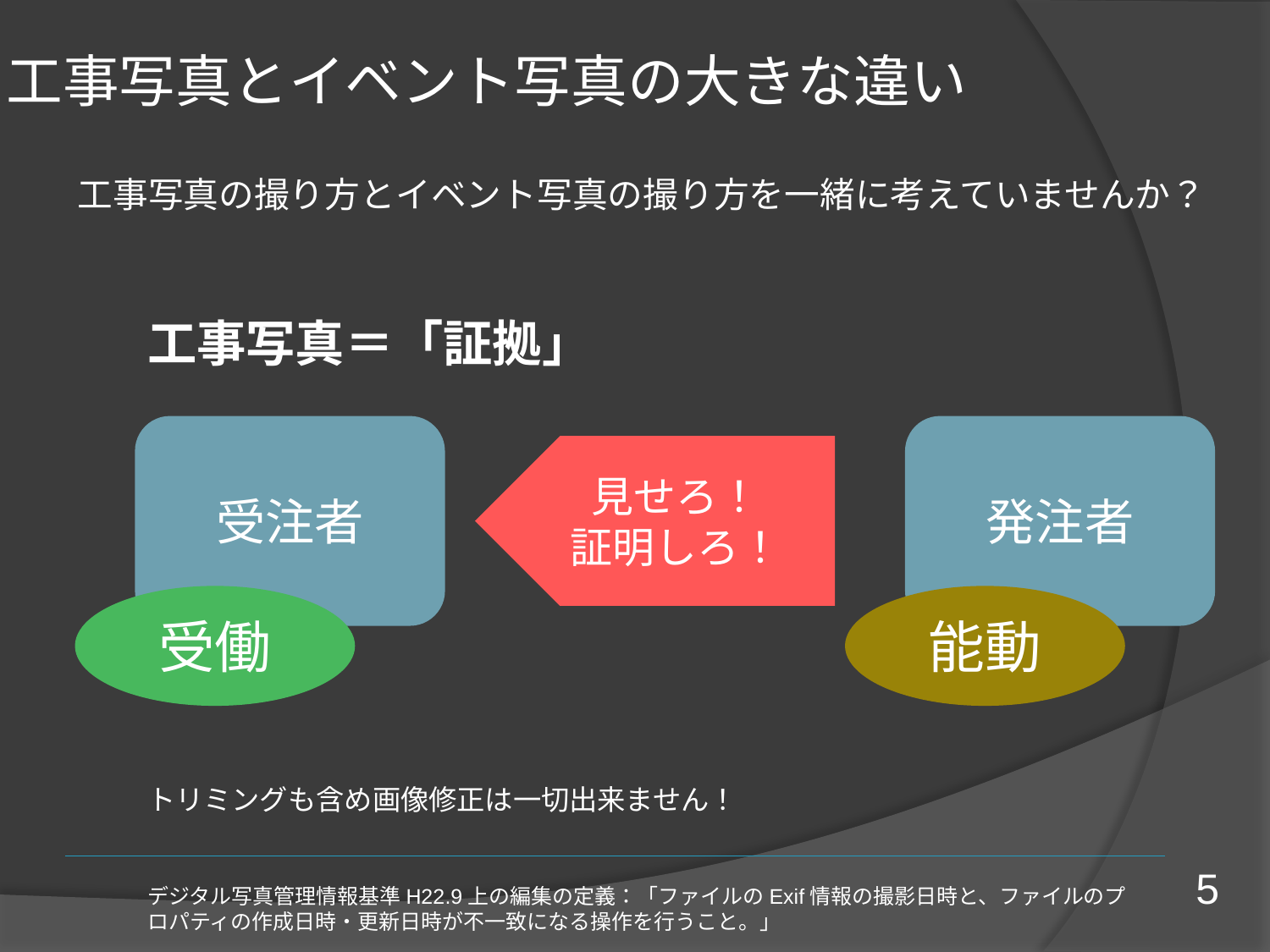

# 工事写真とイベント写真の大きな違い
工事写真の撮り方とイベント写真の撮り方を一緒に考えていませんか？
工事写真＝「証拠」
受注者
発注者
見せろ！
証明しろ！
受働
能動
トリミングも含め画像修正は一切出来ません！

デジタル写真管理情報基準H22.9上の編集の定義：「ファイルのExif情報の撮影日時と、ファイルのプロパティの作成日時・更新日時が不一致になる操作を行うこと。」
5